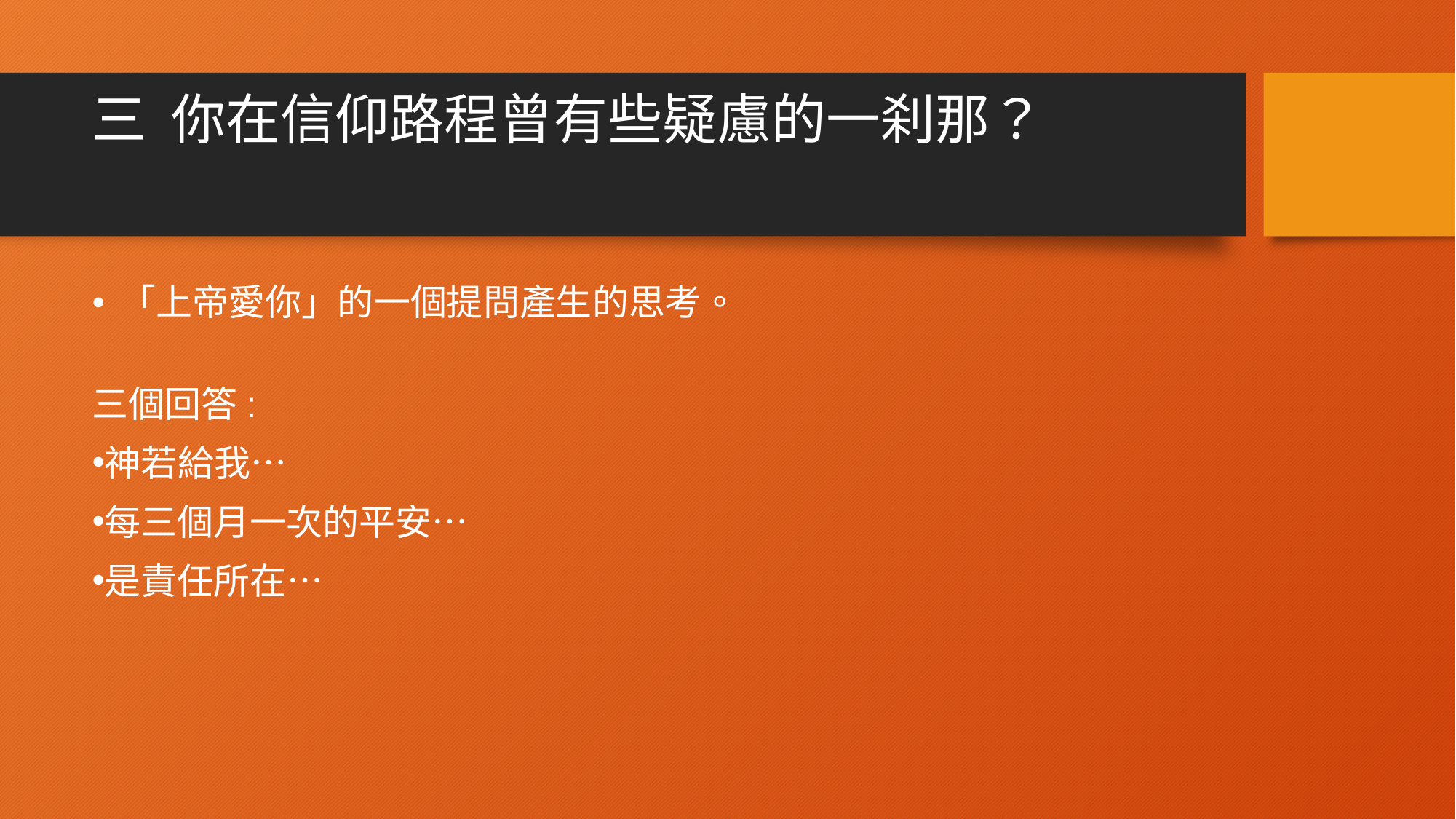

# 三  你在信仰路程曾有些疑慮的一刹那？
「上帝愛你」的一個提問產生的思考。

三個回答:
神若給我…
每三個月一次的平安…
是責任所在…